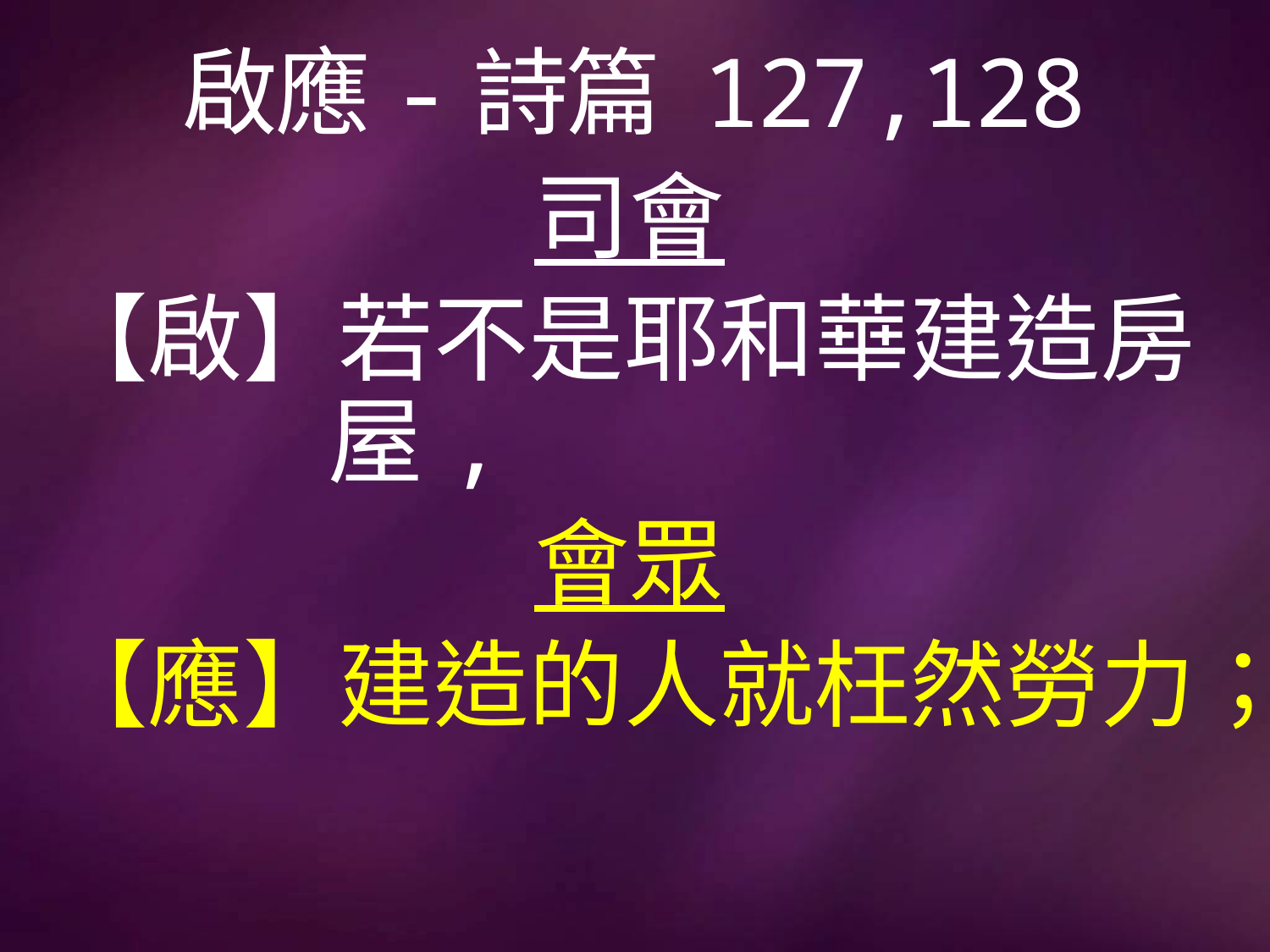

# 啟應-詩篇 127,128
司會
【啟】若不是耶和華建造房		 屋,
會眾
【應】建造的人就枉然勞力；